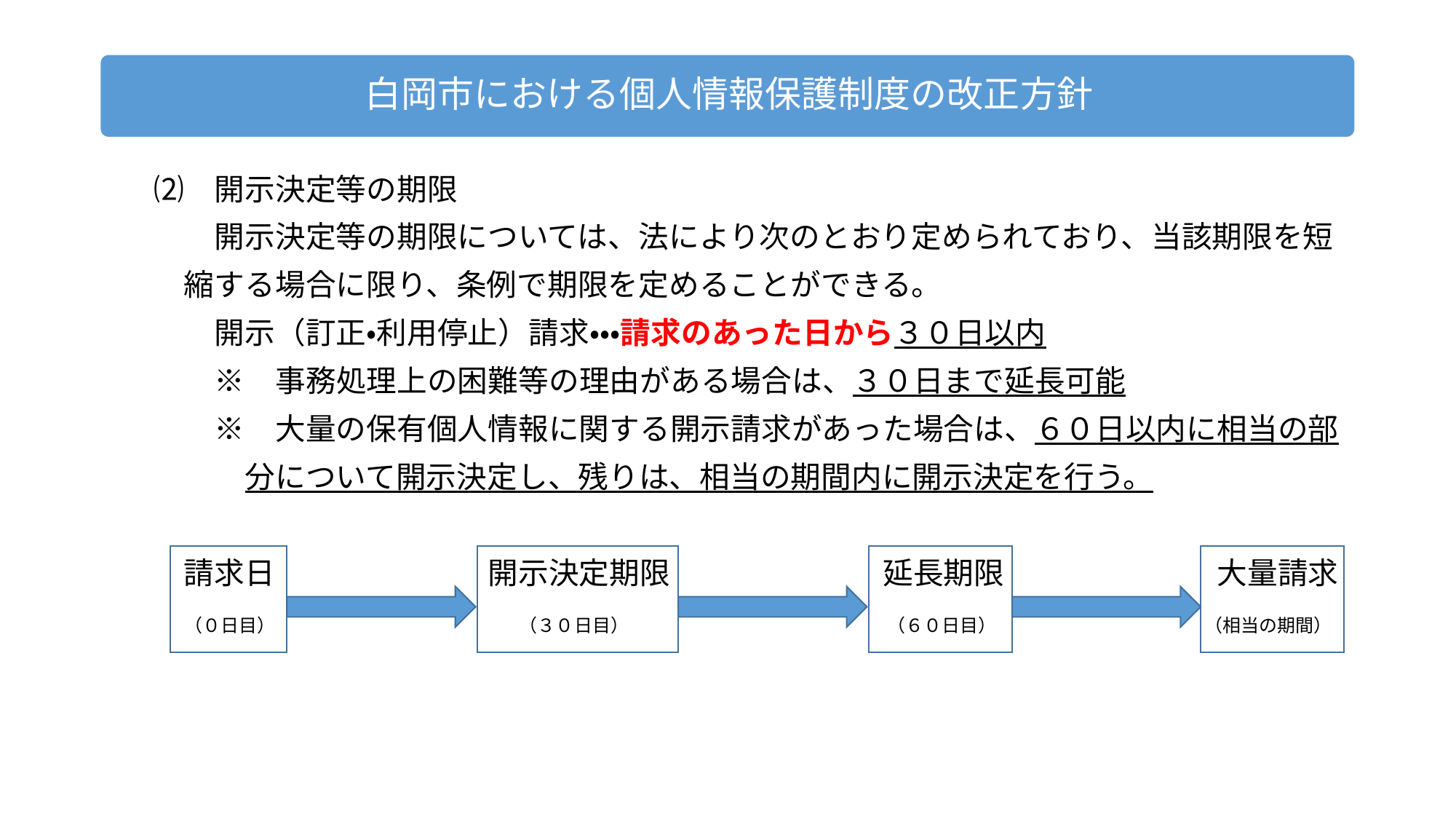

白岡市における個人情報保護制度の改正方針
　⑵　開示決定等の期限
　　　開示決定等の期限については、法により次のとおり定められており、当該期限を短
　　縮する場合に限り、条例で期限を定めることができる。
　　　開示（訂正・利用停止）請求・・・請求のあった日から３０日以内
　　　※　事務処理上の困難等の理由がある場合は、３０日まで延長可能
　　　※　大量の保有個人情報に関する開示請求があった場合は、６０日以内に相当の部
　　　　分について開示決定し、残りは、相当の期間内に開示決定を行う。

　　請求日　　　　　　　開示決定期限　　　　　　　延長期限　　　　　　　大量請求
　　（０日目）　　　　　　　　　　　　　  （３０日目）　　　　　　　　　　　　　　 （６０日目）　　　　　　　　　　　  （相当の期間）